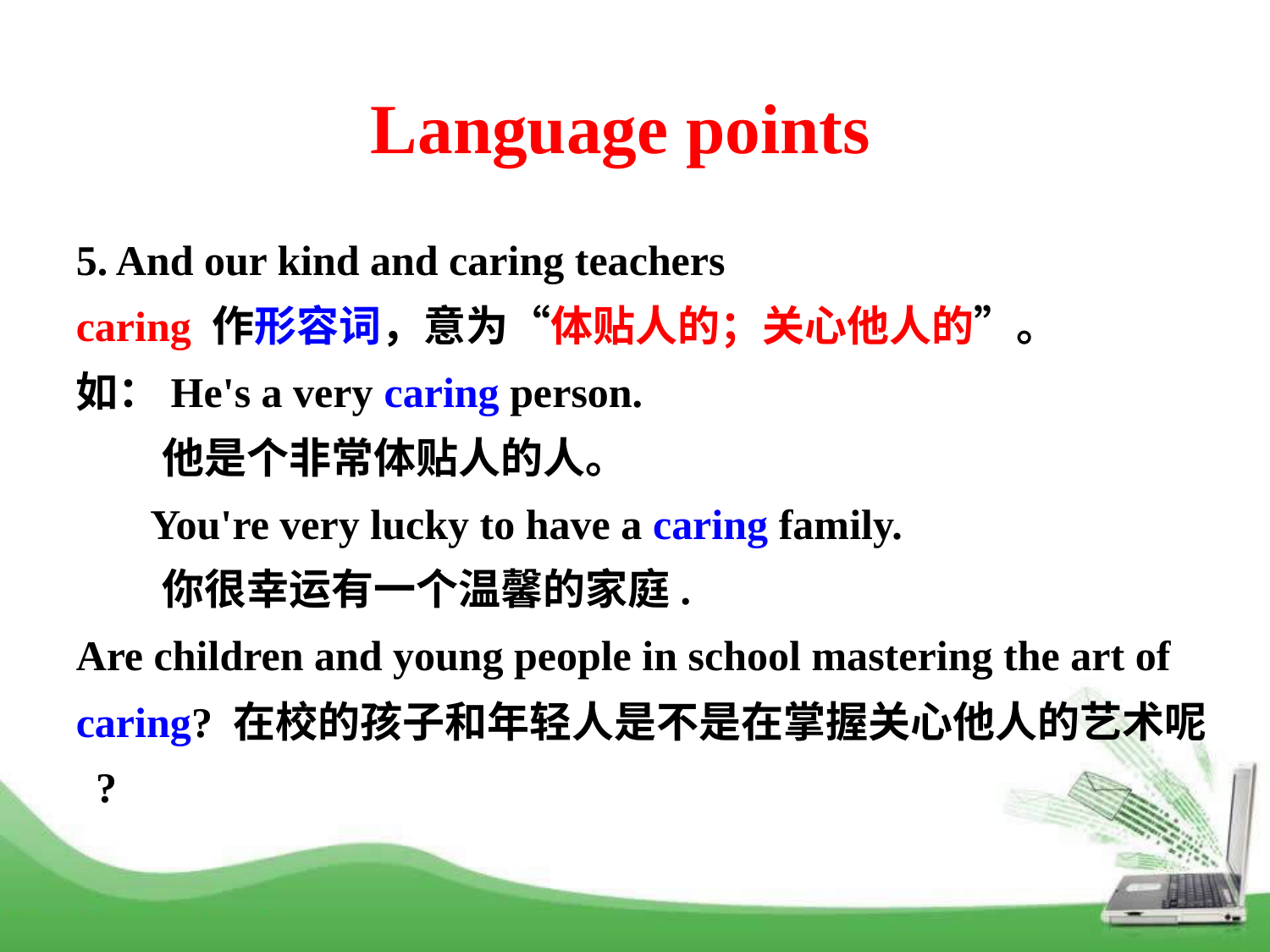

Language points
5. And our kind and caring teachers
caring 作形容词，意为“体贴人的；关心他人的”。
如：He's a very caring person.
        他是个非常体贴人的人。
       You're very lucky to have a caring family.
        你很幸运有一个温馨的家庭.
Are children and young people in school mastering the art of caring? 在校的孩子和年轻人是不是在掌握关心他人的艺术呢 ?